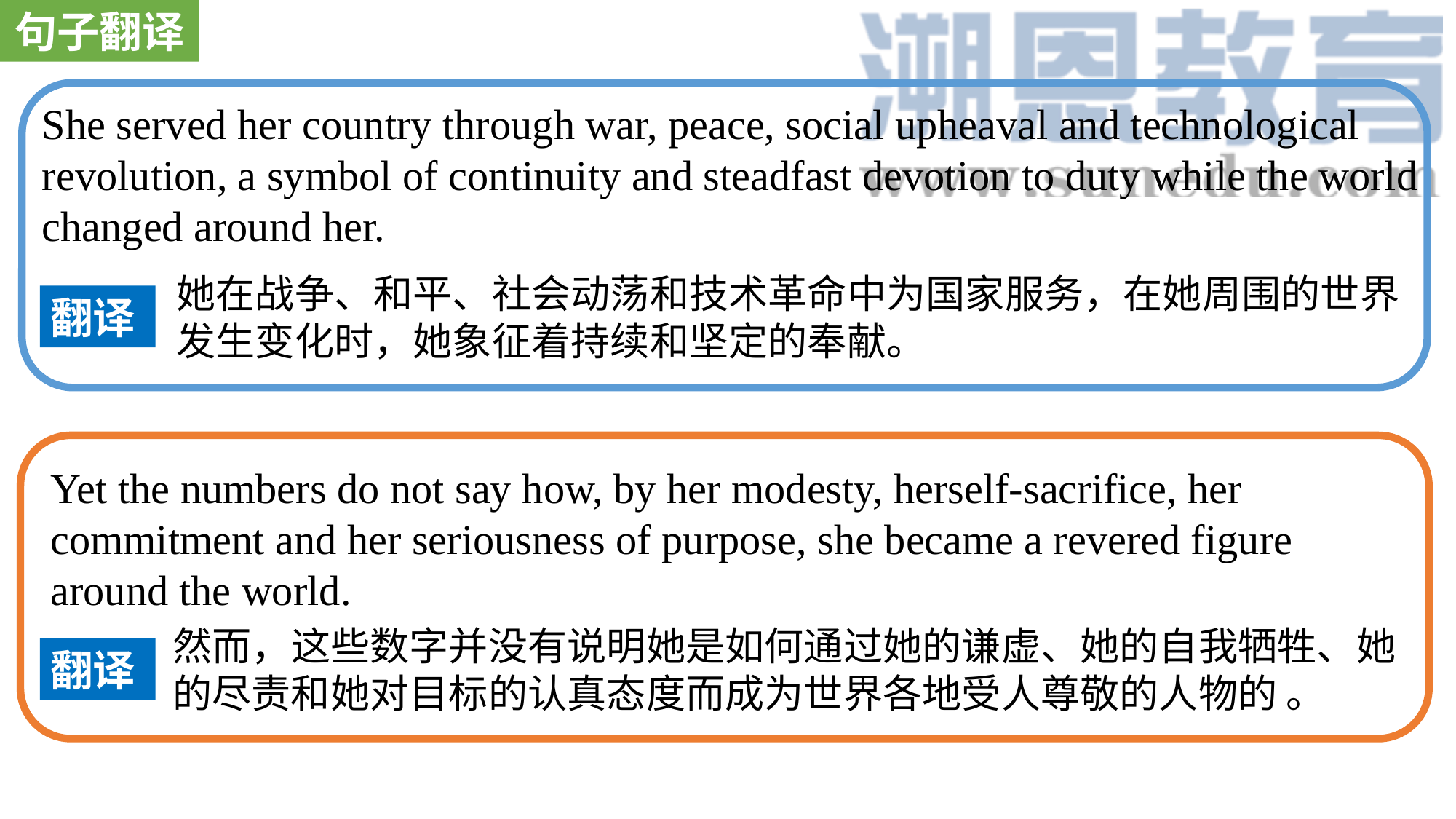

句子翻译

She served her country through war, peace, social upheaval and technological revolution, a symbol of continuity and steadfast devotion to duty while the world changed around her.
她在战争、和平、社会动荡和技术革命中为国家服务，在她周围的世界发生变化时，她象征着持续和坚定的奉献。
翻译

Yet the numbers do not say how, by her modesty, herself-sacrifice, her commitment and her seriousness of purpose, she became a revered figure around the world.
然而，这些数字并没有说明她是如何通过她的谦虚、她的自我牺牲、她的尽责和她对目标的认真态度而成为世界各地受人尊敬的人物的 。
翻译